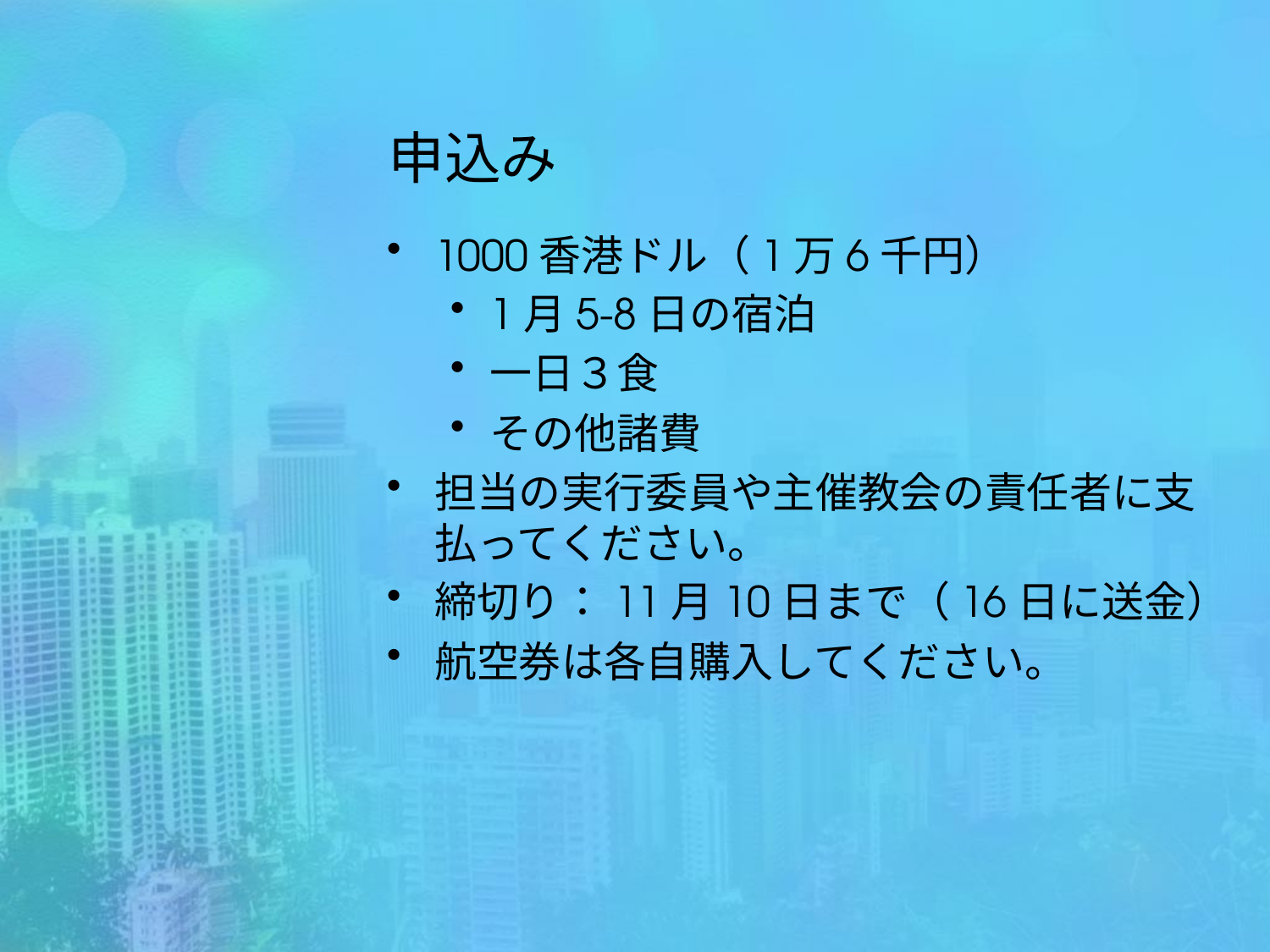

# 申込み
1000香港ドル（1万6千円）
1月5‐8日の宿泊
一日３食
その他諸費
担当の実行委員や主催教会の責任者に支払ってください。
締切り：11月10日まで（16日に送金）
航空券は各自購入してください。